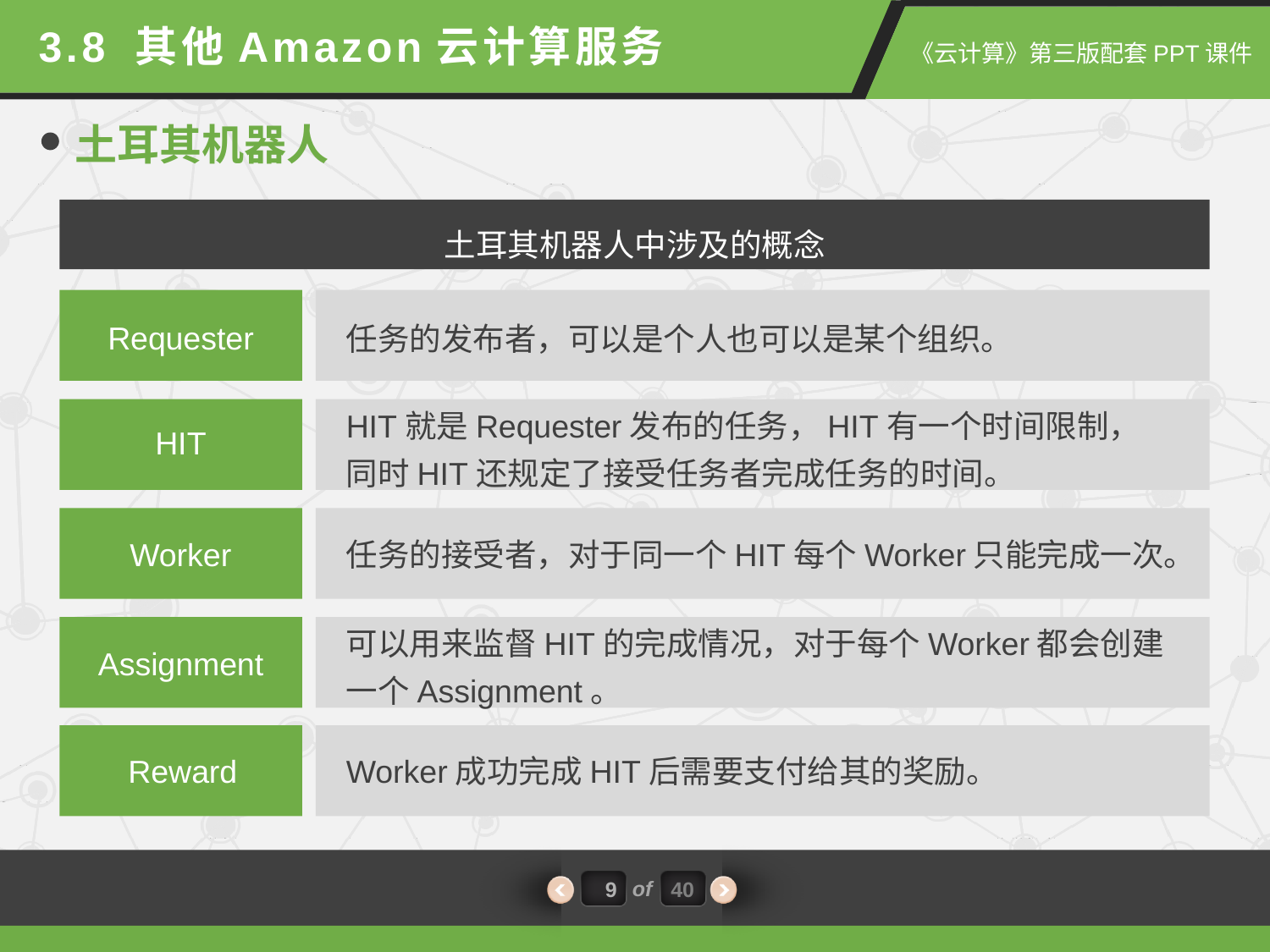

3.8 其他Amazon云计算服务
土耳其机器人

土耳其机器人中涉及的概念

Requester
任务的发布者，可以是个人也可以是某个组织。
HIT就是Requester发布的任务，HIT有一个时间限制，同时HIT还规定了接受任务者完成任务的时间。

HIT

Worker
任务的接受者，对于同一个HIT每个Worker只能完成一次。
可以用来监督HIT的完成情况，对于每个Worker都会创建一个Assignment。

Assignment

Reward
Worker成功完成HIT后需要支付给其的奖励。
9